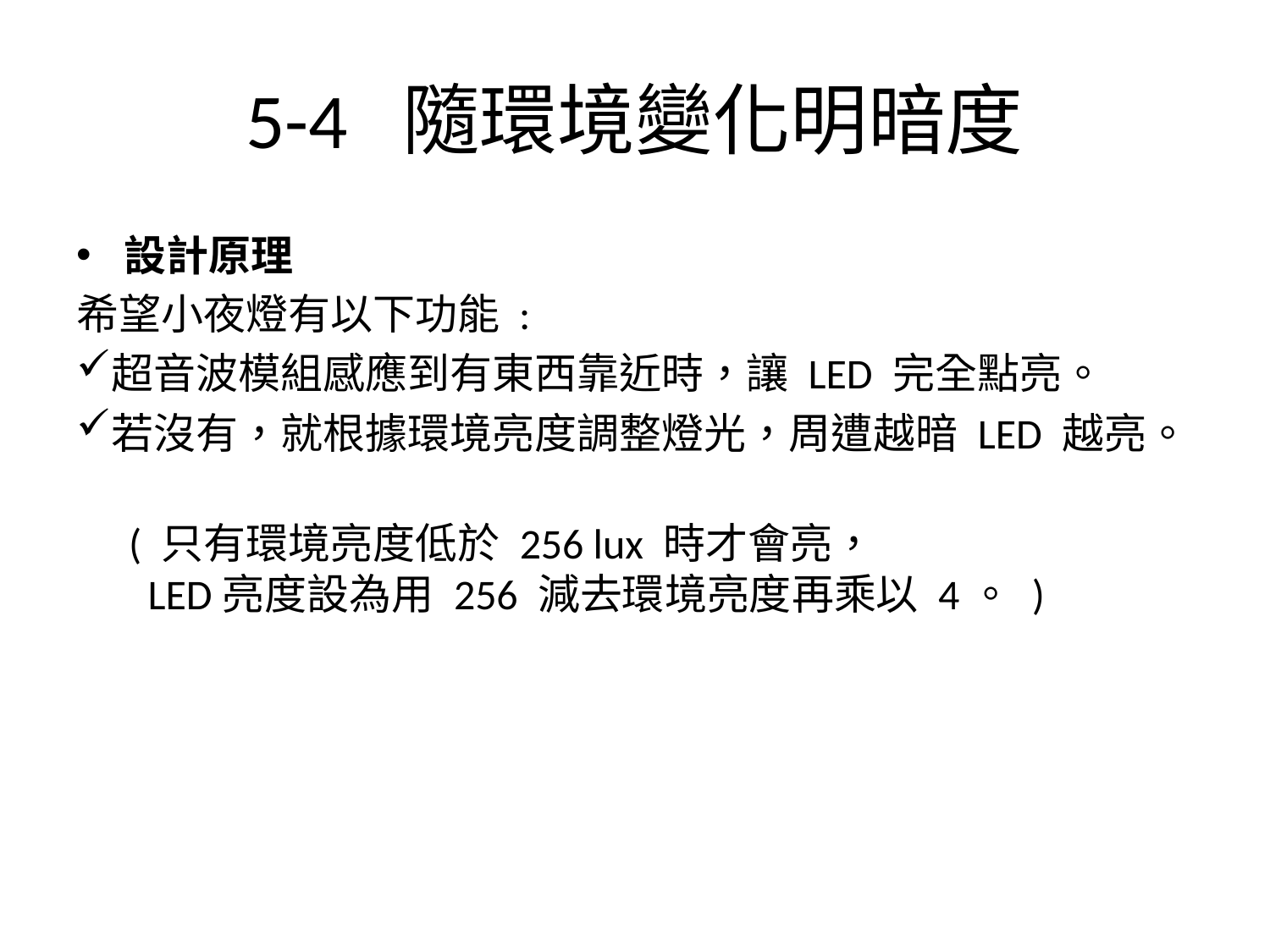

# 5-4  隨環境變化明暗度
設計原理
希望小夜燈有以下功能 :
超音波模組感應到有東西靠近時，讓 LED 完全點亮。
若沒有，就根據環境亮度調整燈光，周遭越暗 LED 越亮。
　( 只有環境亮度低於 256 lux 時才會亮，
 　 LED亮度設為用 256 減去環境亮度再乘以 4。 )